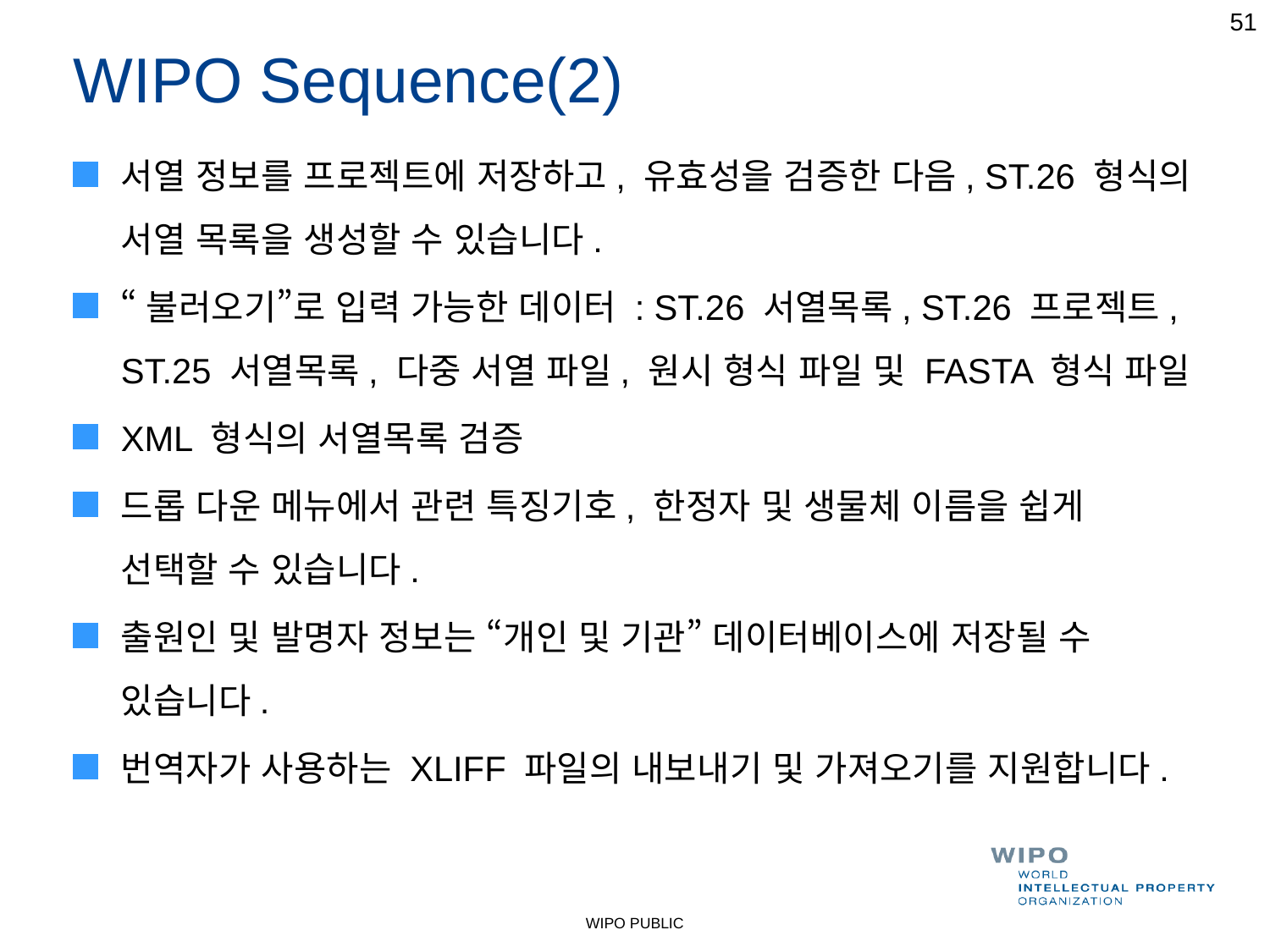

51
WIPO Sequence(2)
서열 정보를 프로젝트에 저장하고, 유효성을 검증한 다음, ST.26 형식의 서열 목록을 생성할 수 있습니다.
“불러오기”로 입력 가능한 데이터 : ST.26 서열목록, ST.26 프로젝트, ST.25 서열목록, 다중 서열 파일, 원시 형식 파일 및 FASTA 형식 파일
XML 형식의 서열목록 검증
드롭 다운 메뉴에서 관련 특징기호, 한정자 및 생물체 이름을 쉽게 선택할 수 있습니다.
출원인 및 발명자 정보는 “개인 및 기관” 데이터베이스에 저장될 수 있습니다.
번역자가 사용하는 XLIFF 파일의 내보내기 및 가져오기를 지원합니다.